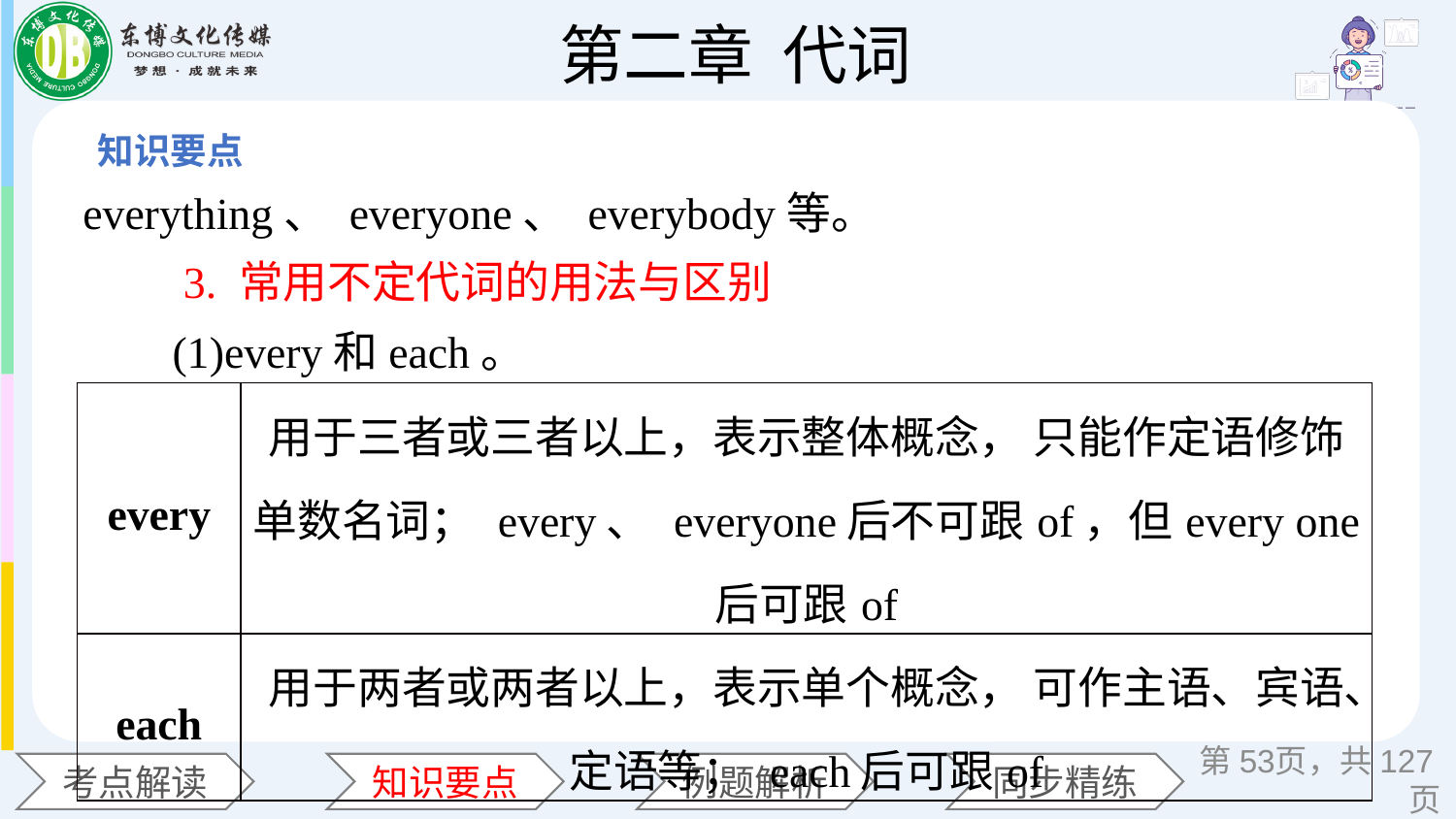

everything、 everyone、 everybody等。
         3. 常用不定代词的用法与区别
        (1)every和each。
| every | 用于三者或三者以上，表示整体概念， 只能作定语修饰单数名词； every、 everyone后不可跟of，但every one 后可跟of |
| --- | --- |
| each | 用于两者或两者以上，表示单个概念， 可作主语、宾语、定语等； each后可跟of |
第53页，共127页